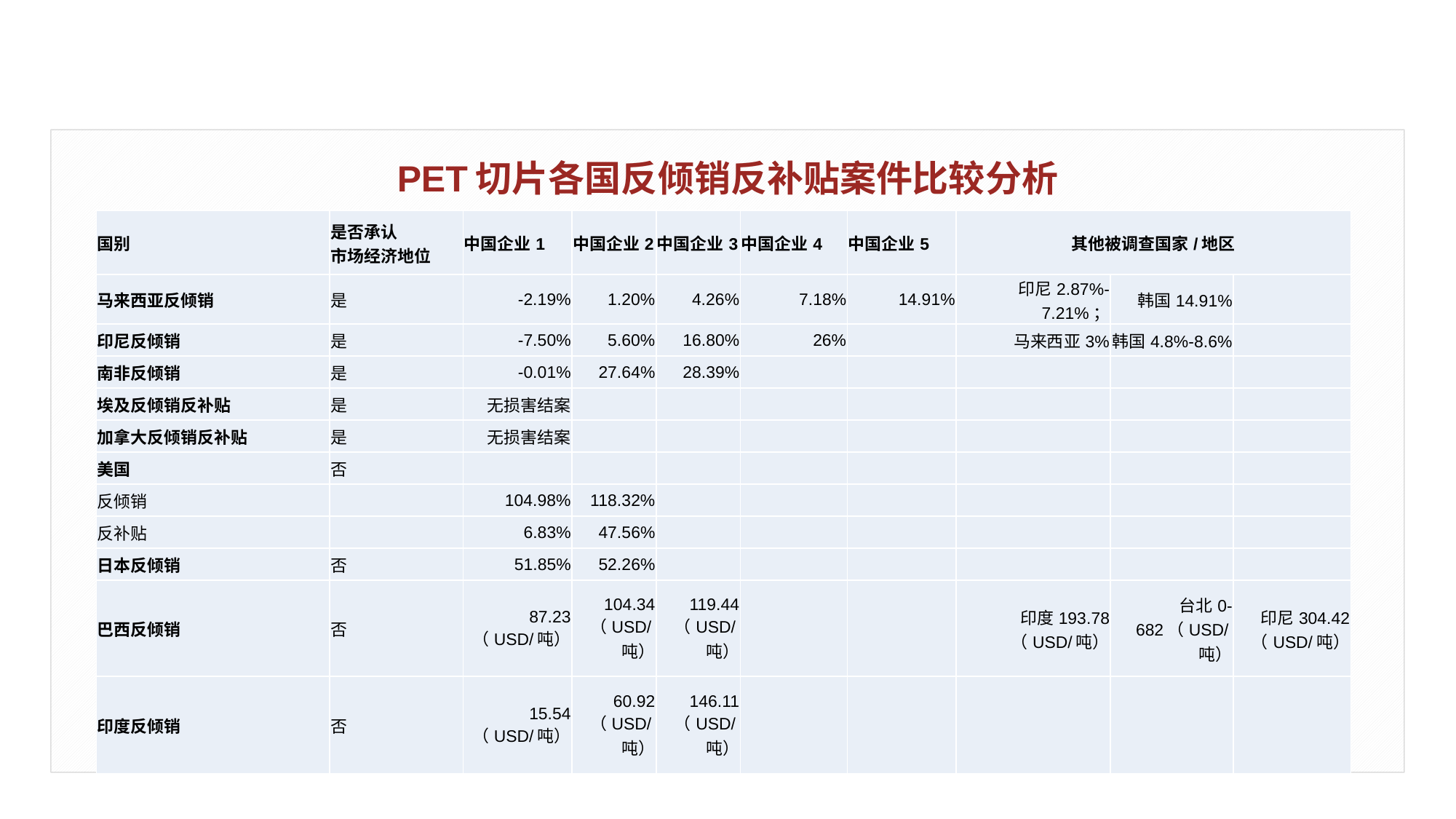

PET切片各国反倾销反补贴案件比较分析
| 国别 | 是否承认 市场经济地位 | 中国企业1 | 中国企业2 | 中国企业3 | 中国企业4 | 中国企业5 | 其他被调查国家/地区 |  |  |
| --- | --- | --- | --- | --- | --- | --- | --- | --- | --- |
| 马来西亚反倾销 | 是 | -2.19% | 1.20% | 4.26% | 7.18% | 14.91% | 印尼2.87%-7.21%； | 韩国14.91% |  |
| 印尼反倾销 | 是 | -7.50% | 5.60% | 16.80% | 26% |  | 马来西亚3% | 韩国4.8%-8.6% |  |
| 南非反倾销 | 是 | -0.01% | 27.64% | 28.39% |  |  |  |  |  |
| 埃及反倾销反补贴 | 是 | 无损害结案 |  |  |  |  |  |  |  |
| 加拿大反倾销反补贴 | 是 | 无损害结案 |  |  |  |  |  |  |  |
| 美国 | 否 |  |  |  |  |  |  |  |  |
| 反倾销 |  | 104.98% | 118.32% |  |  |  |  |  |  |
| 反补贴 |  | 6.83% | 47.56% |  |  |  |  |  |  |
| 日本反倾销 | 否 | 51.85% | 52.26% |  |  |  |  |  |  |
| 巴西反倾销 | 否 | 87.23 （USD/吨） | 104.34 （USD/吨） | 119.44 （USD/吨） |  |  | 印度193.78 （USD/吨） | 台北0-682（USD/吨） | 印尼304.42 （USD/吨） |
| 印度反倾销 | 否 | 15.54 （USD/吨） | 60.92 （USD/吨） | 146.11 （USD/吨） |  |  |  |  |  |